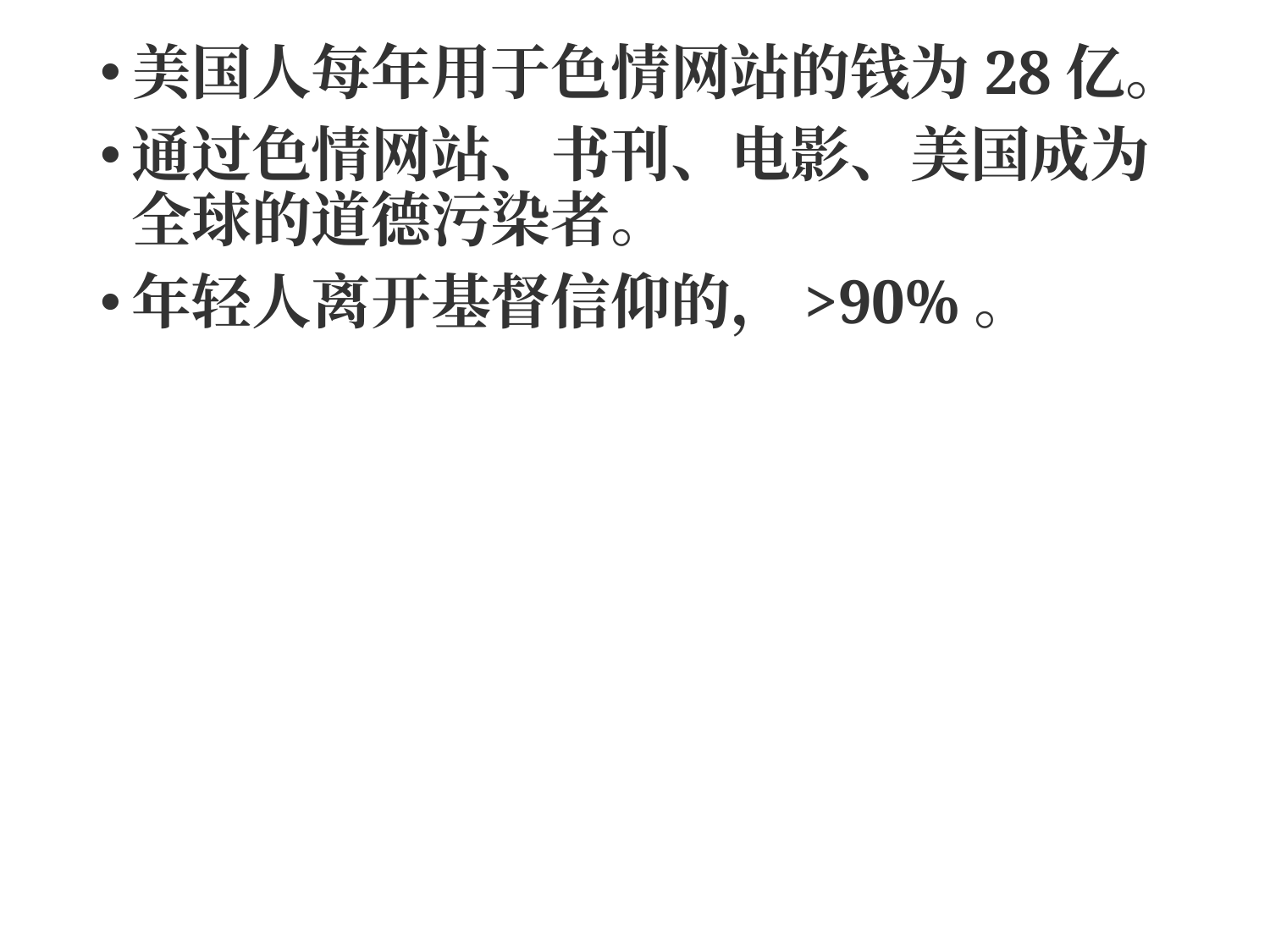

美国人每年用于色情网站的钱为28亿。
通过色情网站、书刊、电影、美国成为全球的道德污染者。
年轻人离开基督信仰的，>90%。